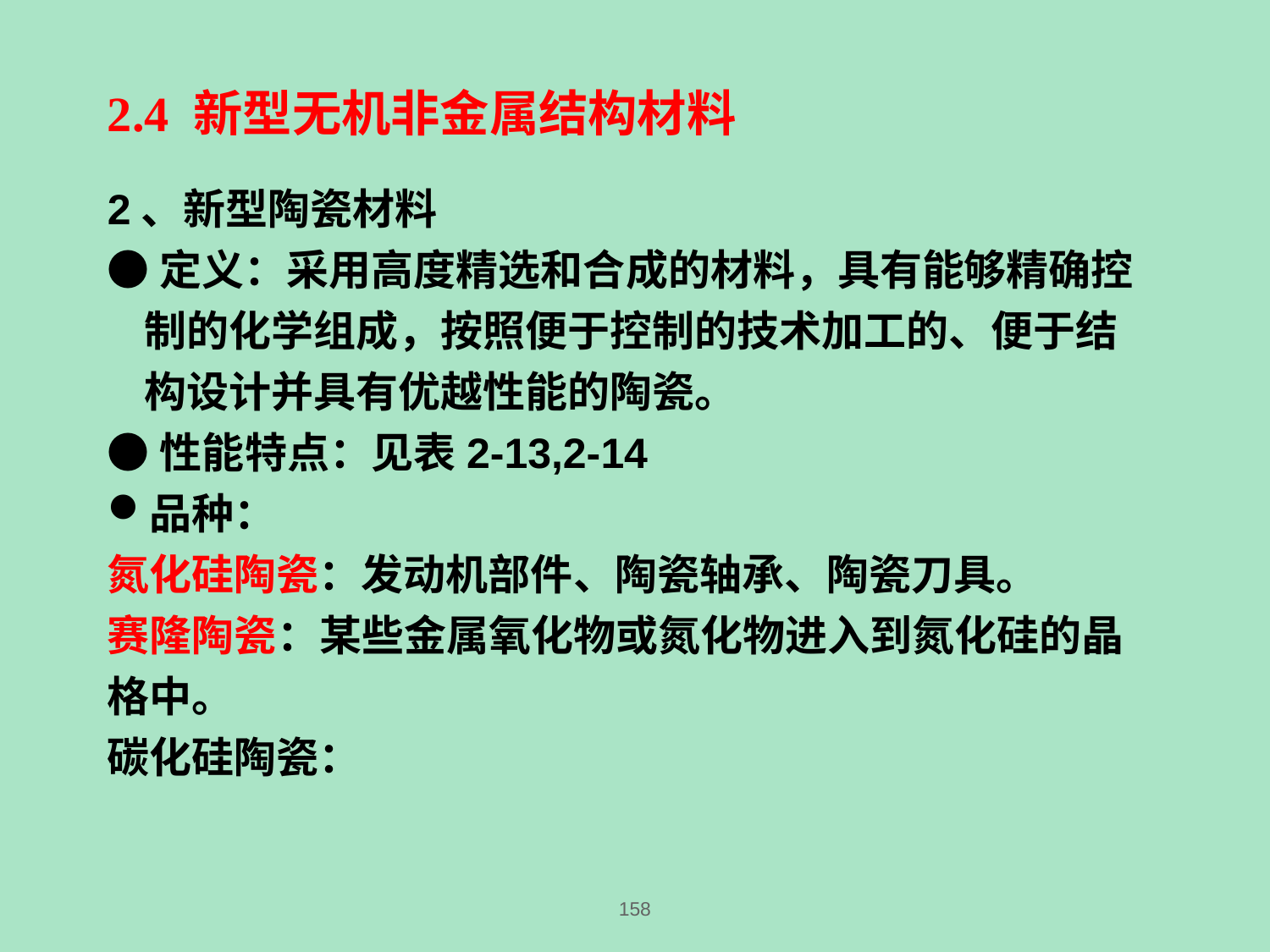

2.4 新型无机非金属结构材料
2、新型陶瓷材料
●定义：采用高度精选和合成的材料，具有能够精确控制的化学组成，按照便于控制的技术加工的、便于结构设计并具有优越性能的陶瓷。
●性能特点：见表2-13,2-14
品种：
氮化硅陶瓷：发动机部件、陶瓷轴承、陶瓷刀具。
赛隆陶瓷：某些金属氧化物或氮化物进入到氮化硅的晶
格中。
碳化硅陶瓷：
158